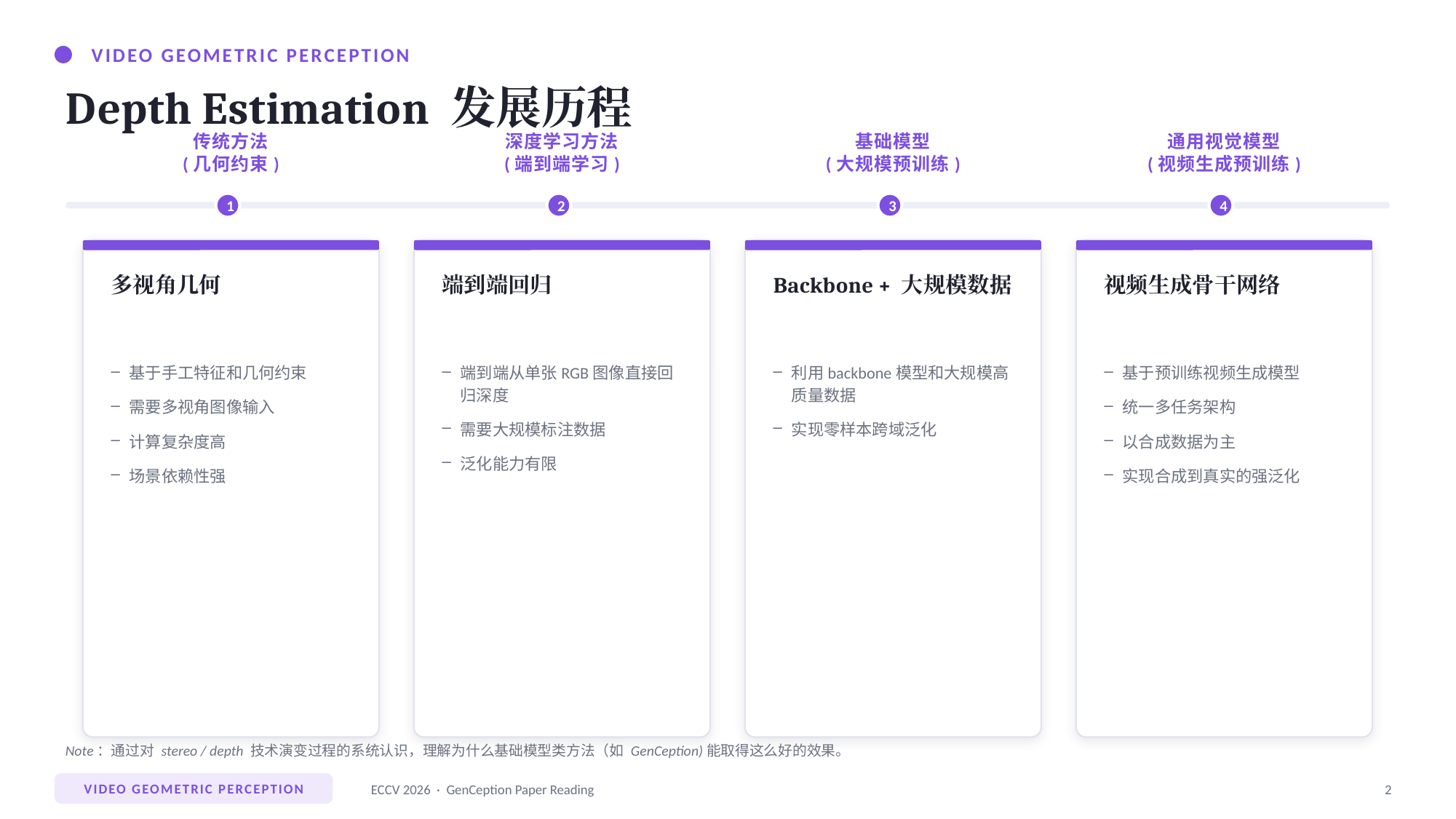

VIDEO GEOMETRIC PERCEPTION

Depth Estimation 发展历程
传统方法
(几何约束)
深度学习方法
(端到端学习)
基础模型
(大规模预训练)
通用视觉模型
(视频生成预训练)

1

2

3

4

多视角几何
端到端回归
Backbone + 大规模数据
视频生成骨干网络
基于手工特征和几何约束
需要多视角图像输入
计算复杂度高
场景依赖性强
端到端从单张RGB图像直接回归深度
需要大规模标注数据
泛化能力有限
利用backbone模型和大规模高质量数据
实现零样本跨域泛化
基于预训练视频生成模型
统一多任务架构
以合成数据为主
实现合成到真实的强泛化
Note：通过对 stereo / depth 技术演变过程的系统认识，理解为什么基础模型类方法（如 GenCeption)能取得这么好的效果。

VIDEO GEOMETRIC PERCEPTION
ECCV 2026  ·  GenCeption Paper Reading
2